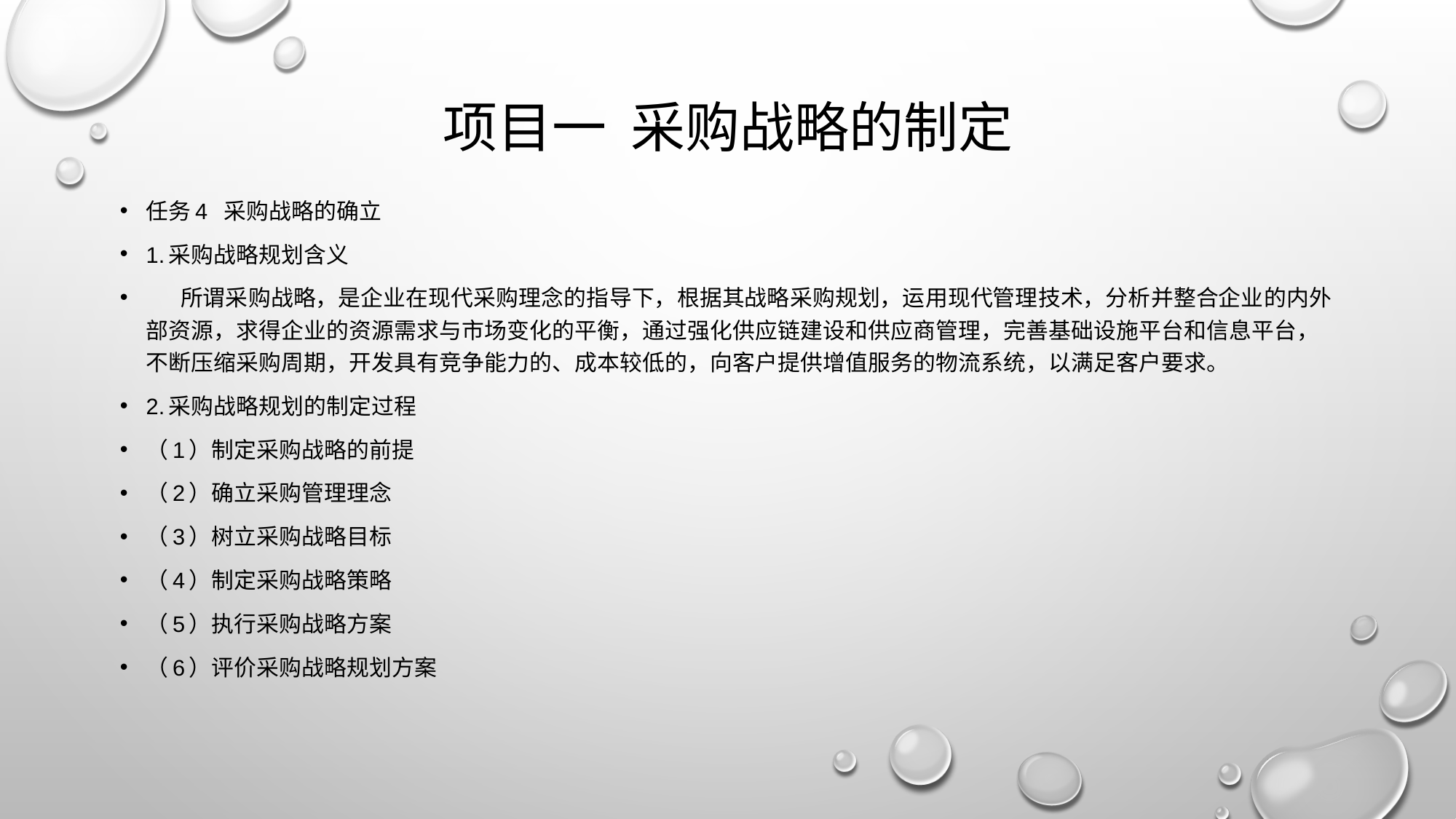

# 项目一  采购战略的制定
任务4  采购战略的确立
1.采购战略规划含义
      所谓采购战略，是企业在现代采购理念的指导下，根据其战略采购规划，运用现代管理技术，分析并整合企业的内外部资源，求得企业的资源需求与市场变化的平衡，通过强化供应链建设和供应商管理，完善基础设施平台和信息平台，不断压缩采购周期，开发具有竞争能力的、成本较低的，向客户提供增值服务的物流系统，以满足客户要求。
2.采购战略规划的制定过程
（1）制定采购战略的前提
（2）确立采购管理理念
（3）树立采购战略目标
（4）制定采购战略策略
（5）执行采购战略方案
（6）评价采购战略规划方案